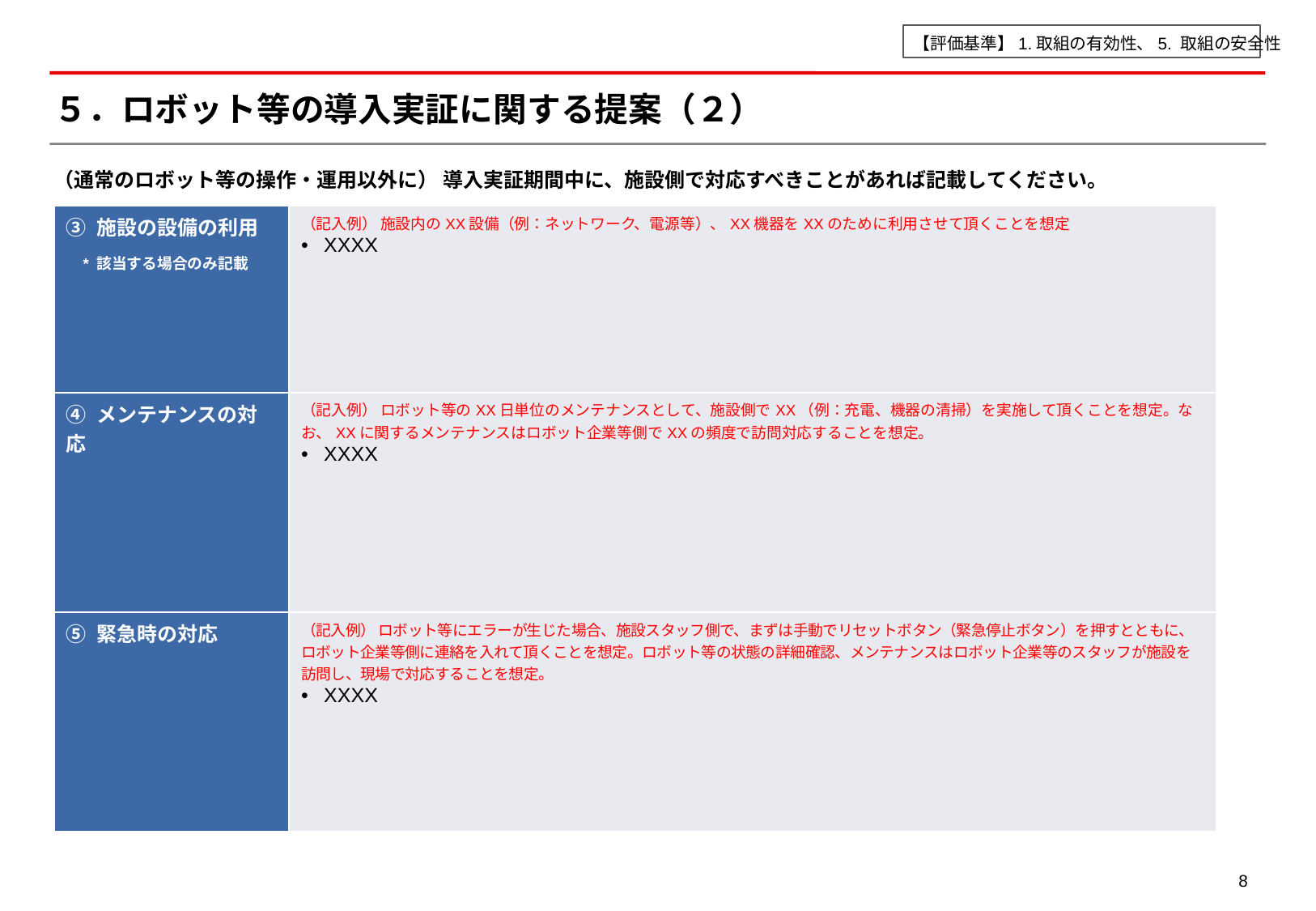

【評価基準】1.取組の有効性、5. 取組の安全性
# ５．ロボット等の導入実証に関する提案（２）
（通常のロボット等の操作・運用以外に） 導入実証期間中に、施設側で対応すべきことがあれば記載してください。
| ③ 施設の設備の利用 \* 該当する場合のみ記載 | （記入例） 施設内のXX設備（例：ネットワーク、電源等）、XX機器をXXのために利用させて頂くことを想定 XXXX |
| --- | --- |
| ④ メンテナンスの対応 | （記入例） ロボット等のXX日単位のメンテナンスとして、施設側でXX（例：充電、機器の清掃）を実施して頂くことを想定。なお、XXに関するメンテナンスはロボット企業等側でXXの頻度で訪問対応することを想定。 XXXX |
| ⑤ 緊急時の対応 | （記入例） ロボット等にエラーが生じた場合、施設スタッフ側で、まずは手動でリセットボタン（緊急停止ボタン）を押すとともに、ロボット企業等側に連絡を入れて頂くことを想定。ロボット等の状態の詳細確認、メンテナンスはロボット企業等のスタッフが施設を訪問し、現場で対応することを想定。 XXXX |